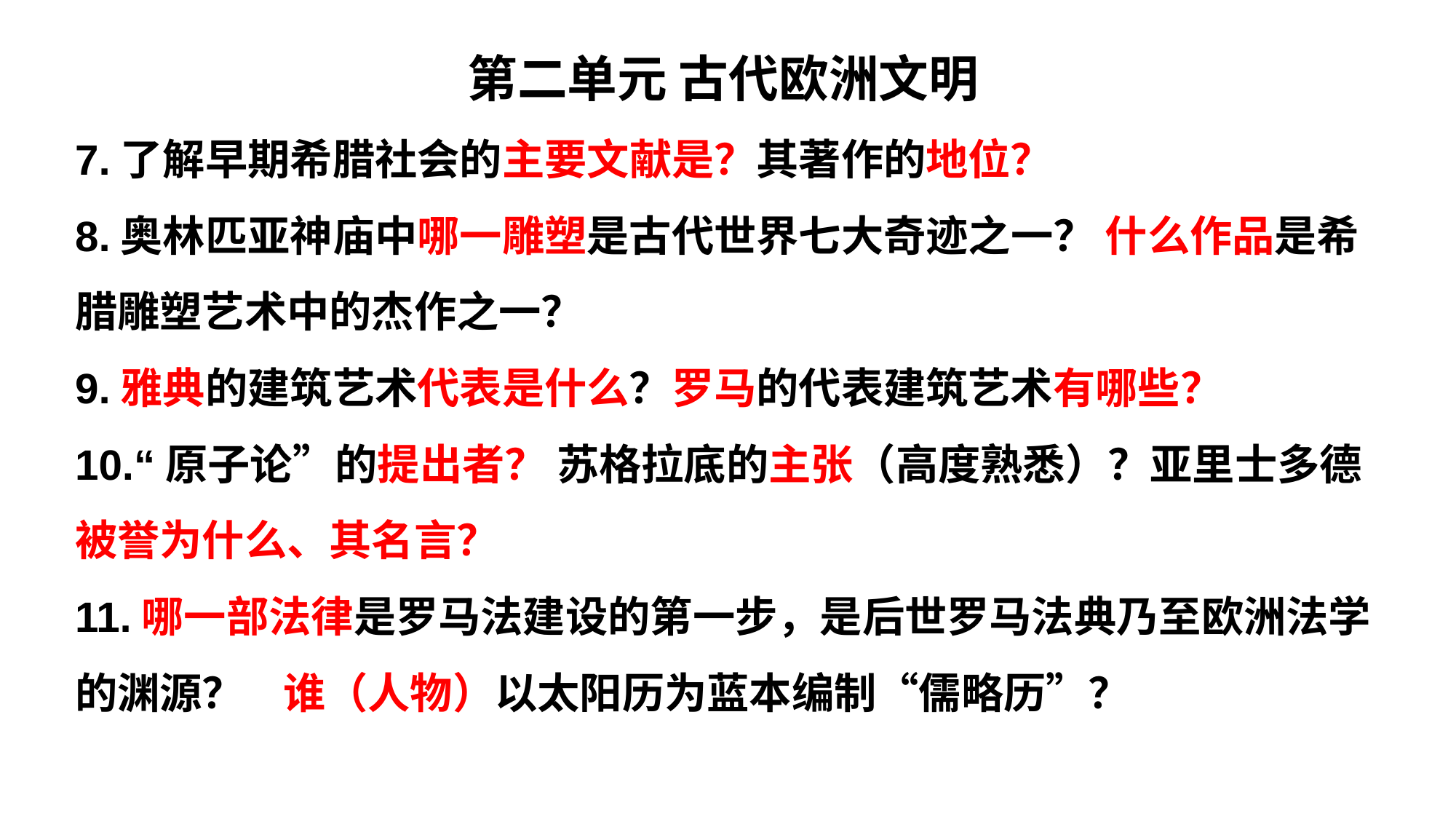

第二单元 古代欧洲文明
7.了解早期希腊社会的主要文献是？其著作的地位？
8.奥林匹亚神庙中哪一雕塑是古代世界七大奇迹之一？ 什么作品是希腊雕塑艺术中的杰作之一？
9.雅典的建筑艺术代表是什么？罗马的代表建筑艺术有哪些？
10.“原子论”的提出者？ 苏格拉底的主张（高度熟悉）？亚里士多德被誉为什么、其名言？
11.哪一部法律是罗马法建设的第一步，是后世罗马法典乃至欧洲法学的渊源？    谁（人物）以太阳历为蓝本编制“儒略历”？